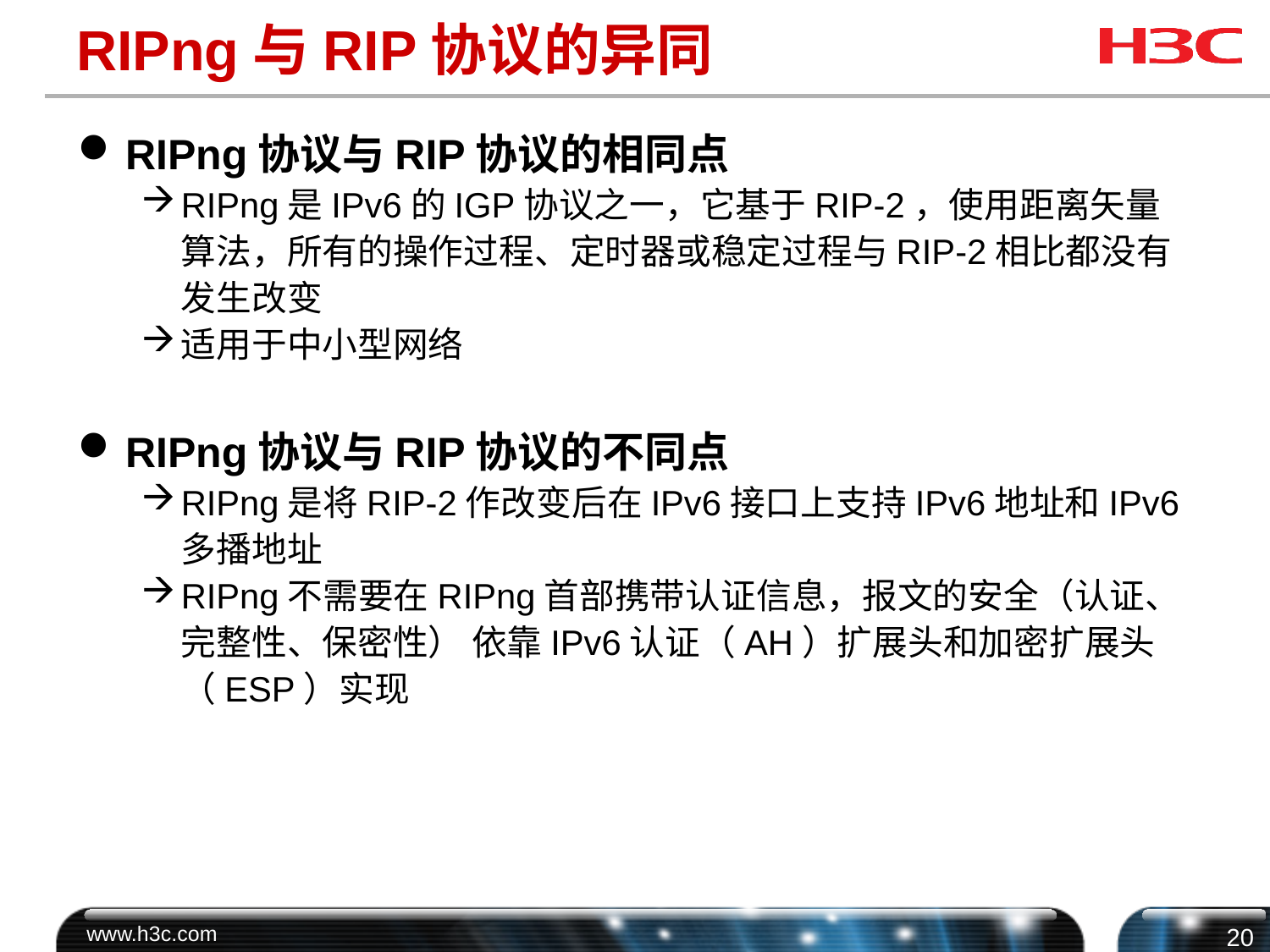

# RIPng与RIP协议的异同
RIPng协议与RIP协议的相同点
RIPng是IPv6的IGP协议之一，它基于RIP-2，使用距离矢量算法，所有的操作过程、定时器或稳定过程与RIP-2相比都没有发生改变
适用于中小型网络

RIPng协议与RIP协议的不同点
RIPng是将RIP-2作改变后在IPv6接口上支持IPv6地址和IPv6多播地址
RIPng不需要在RIPng首部携带认证信息，报文的安全（认证、完整性、保密性） 依靠IPv6认证（AH）扩展头和加密扩展头（ESP）实现